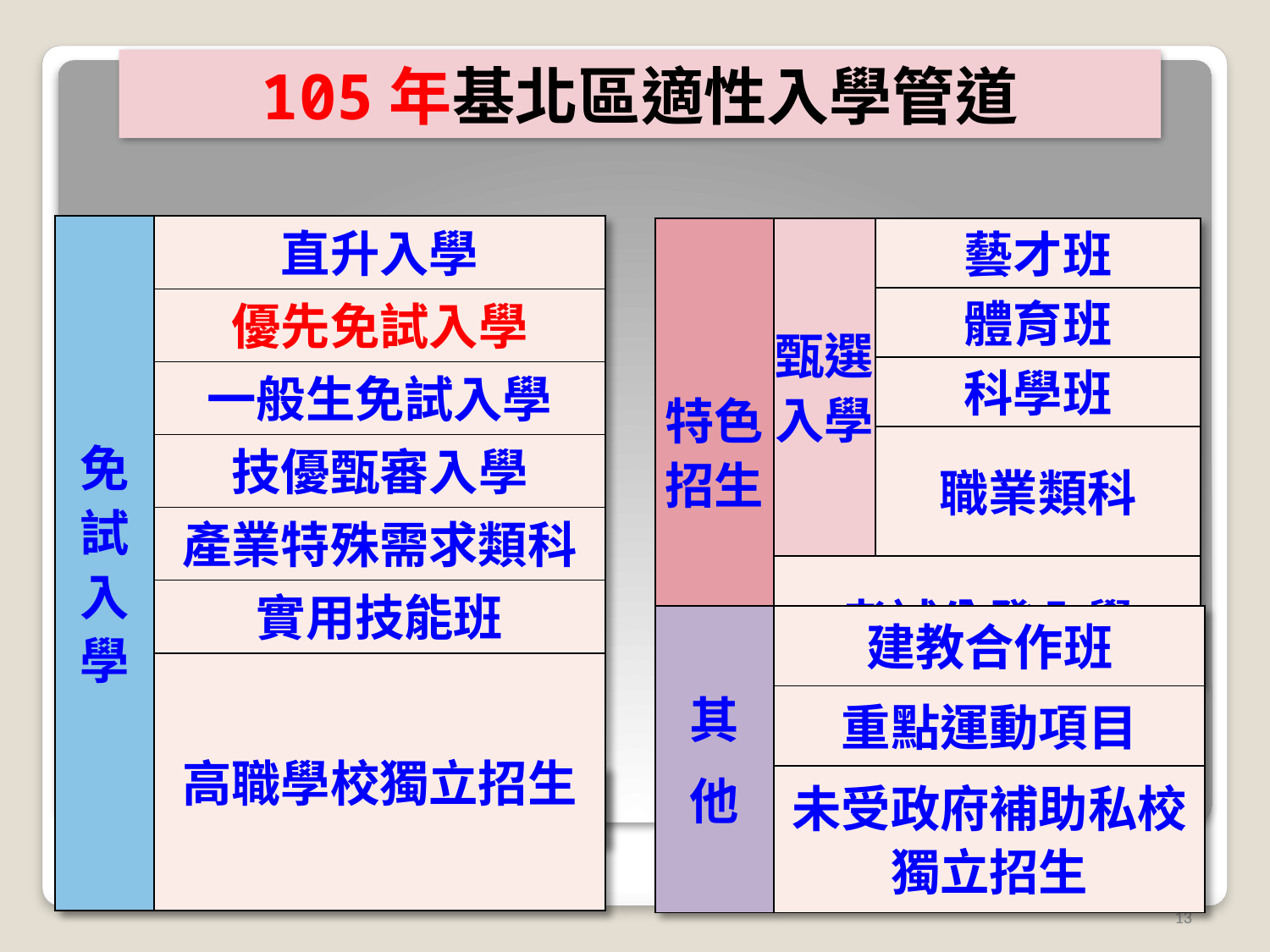

# 105年基北區適性入學管道
| 免試入學 | 直升入學 |
| --- | --- |
|  | 優先免試入學 |
|  | 一般生免試入學 |
|  | 技優甄審入學 |
|  | 產業特殊需求類科 |
|  | 實用技能班 |
|  | 高職學校獨立招生 |
| 特色招生 | 甄選入學 | 藝才班 |
| --- | --- | --- |
|  |  | 體育班 |
|  |  | 科學班 |
|  |  | 職業類科 |
|  | 考試分發入學 |  |
| 其 他 | 建教合作班 |
| --- | --- |
|  | 重點運動項目 |
|  | 未受政府補助私校獨立招生 |
| 身心障礙適性輔導安置 |
| --- |
13